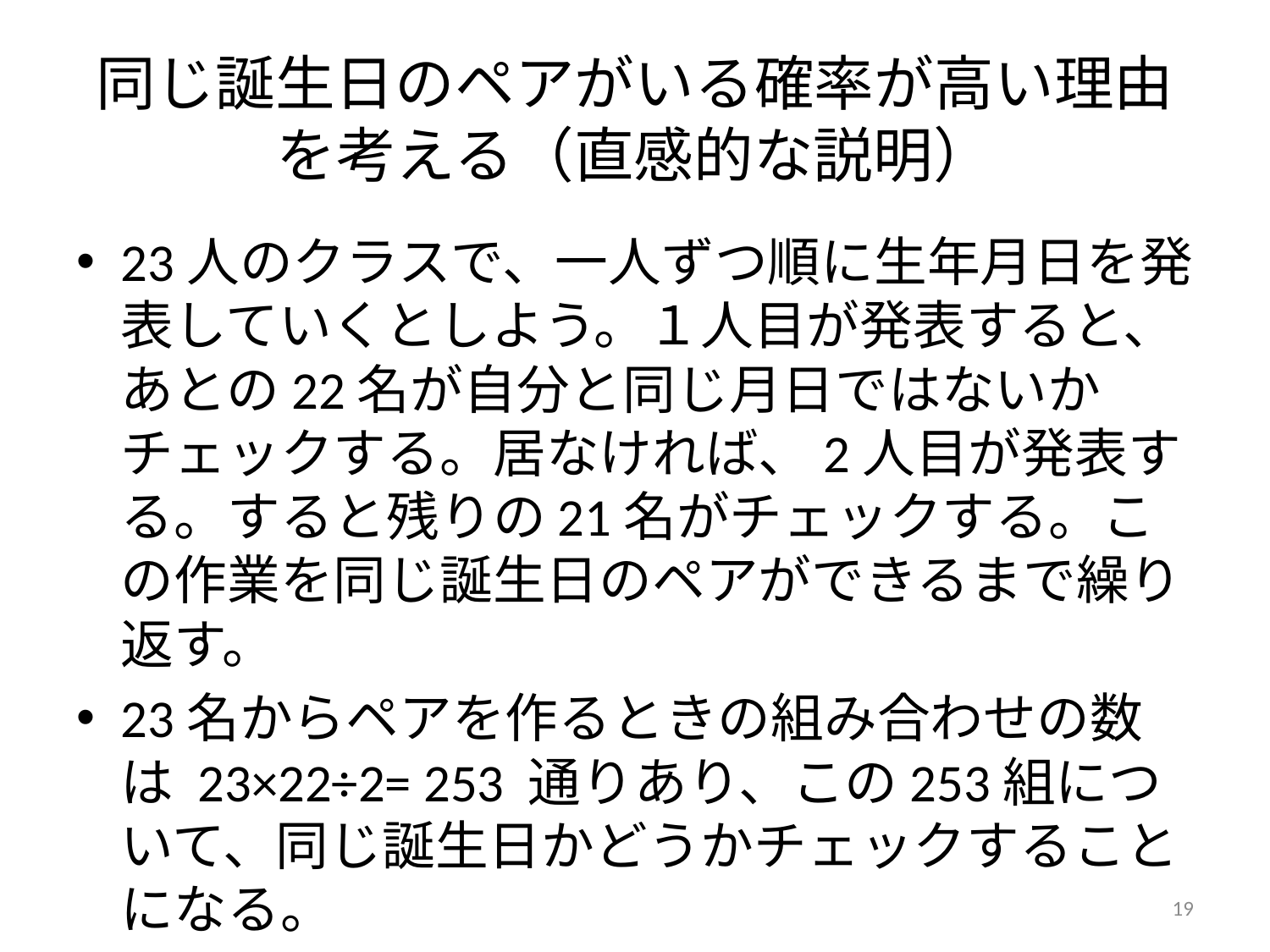

# 同じ誕生日のペアがいる確率が高い理由を考える（直感的な説明）
23人のクラスで、一人ずつ順に生年月日を発表していくとしよう。１人目が発表すると、あとの22名が自分と同じ月日ではないかチェックする。居なければ、2人目が発表する。すると残りの21名がチェックする。この作業を同じ誕生日のペアができるまで繰り返す。
23名からペアを作るときの組み合わせの数は 23×22÷2= 253 通りあり、この253組について、同じ誕生日かどうかチェックすることになる。

19